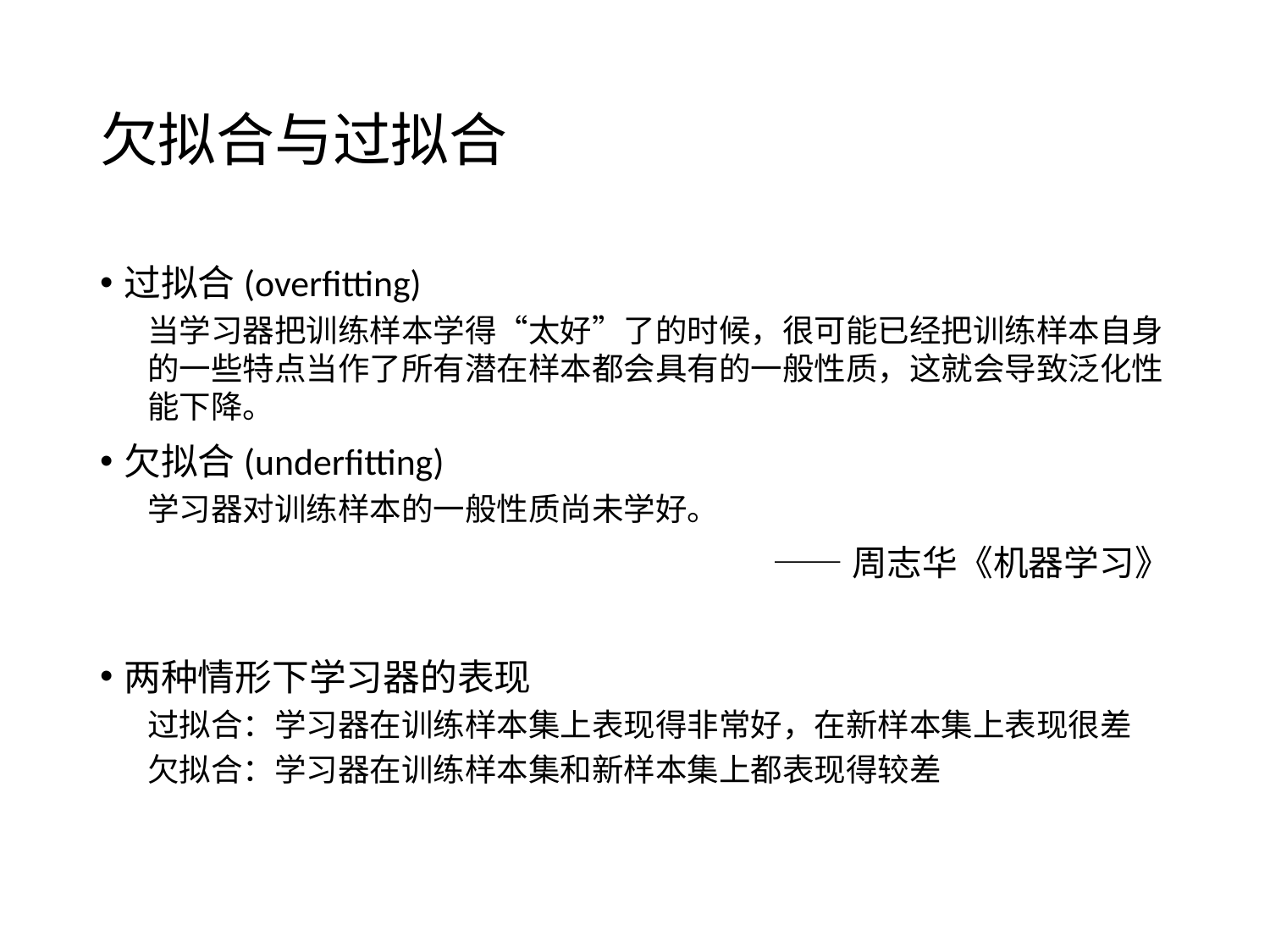

# 欠拟合与过拟合
过拟合(overfitting)
当学习器把训练样本学得“太好”了的时候，很可能已经把训练样本自身的一些特点当作了所有潜在样本都会具有的一般性质，这就会导致泛化性能下降。
欠拟合(underfitting)
学习器对训练样本的一般性质尚未学好。
——周志华《机器学习》

两种情形下学习器的表现
过拟合：学习器在训练样本集上表现得非常好，在新样本集上表现很差
欠拟合：学习器在训练样本集和新样本集上都表现得较差